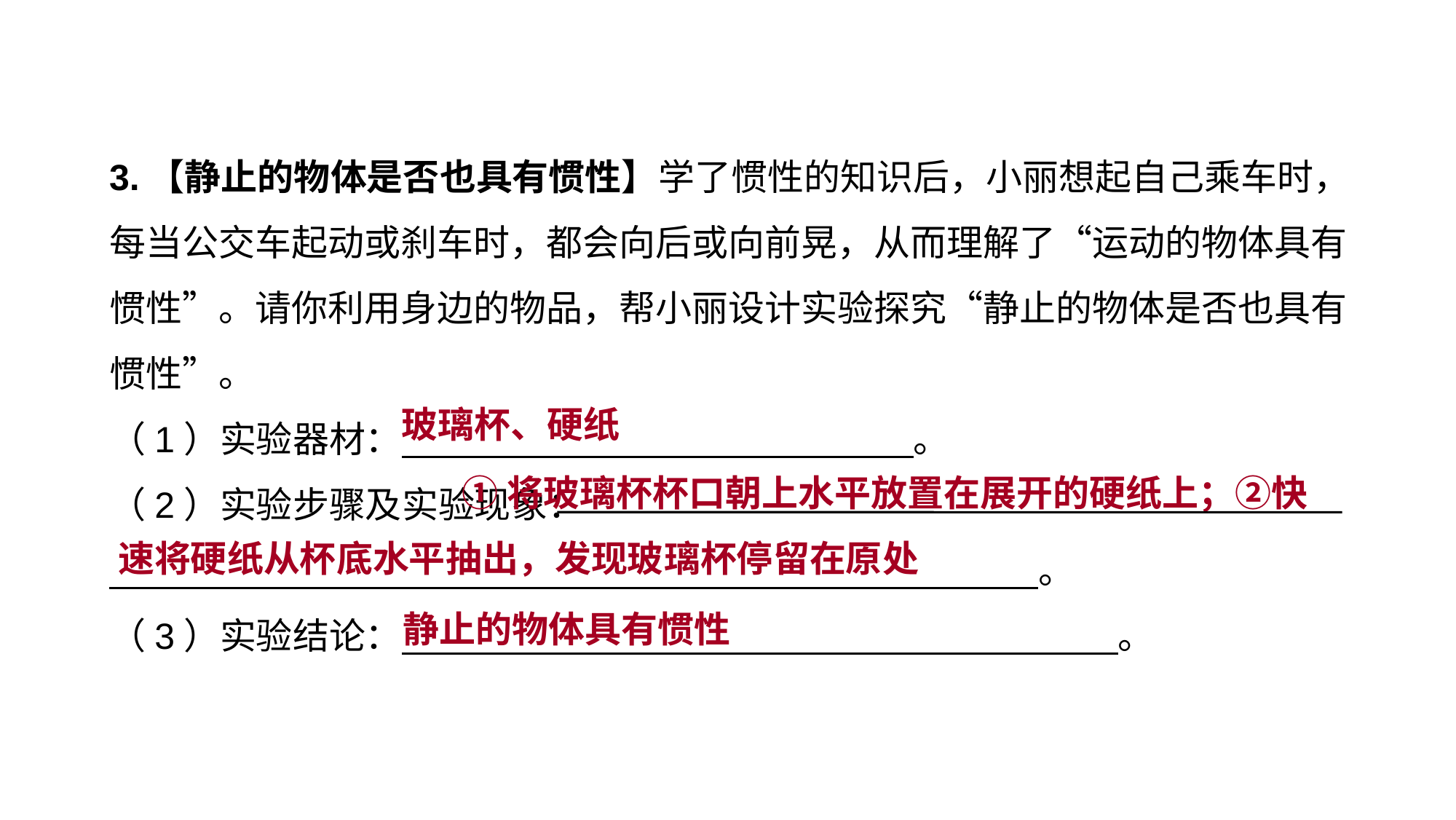

3.【静止的物体是否也具有惯性】学了惯性的知识后，小丽想起自己乘车时，每当公交车起动或刹车时，都会向后或向前晃，从而理解了“运动的物体具有惯性”。请你利用身边的物品，帮小丽设计实验探究“静止的物体是否也具有惯性”。
（1）实验器材：　                                                          。
（2）实验步骤及实验现象：
　                                                                                                             。
（3）实验结论：　                                                                                   。
设计实验 拓展提升
玻璃杯、硬纸
                                          ①将玻璃杯杯口朝上水平放置在展开的硬纸上；②快速将硬纸从杯底水平抽出，发现玻璃杯停留在原处
静止的物体具有惯性